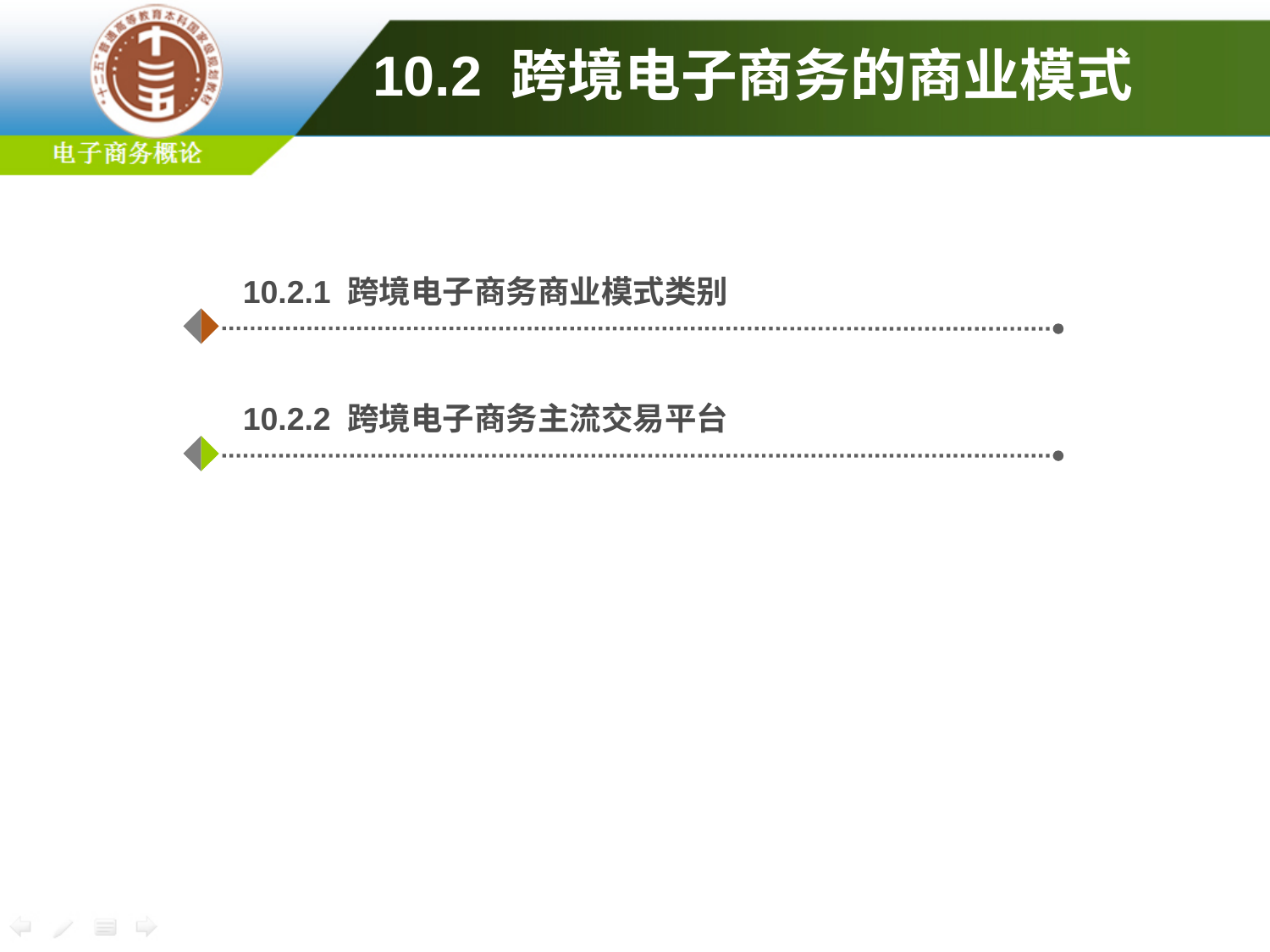

10.2 跨境电子商务的商业模式
10.2.1 跨境电子商务商业模式类别

10.2.2 跨境电子商务主流交易平台